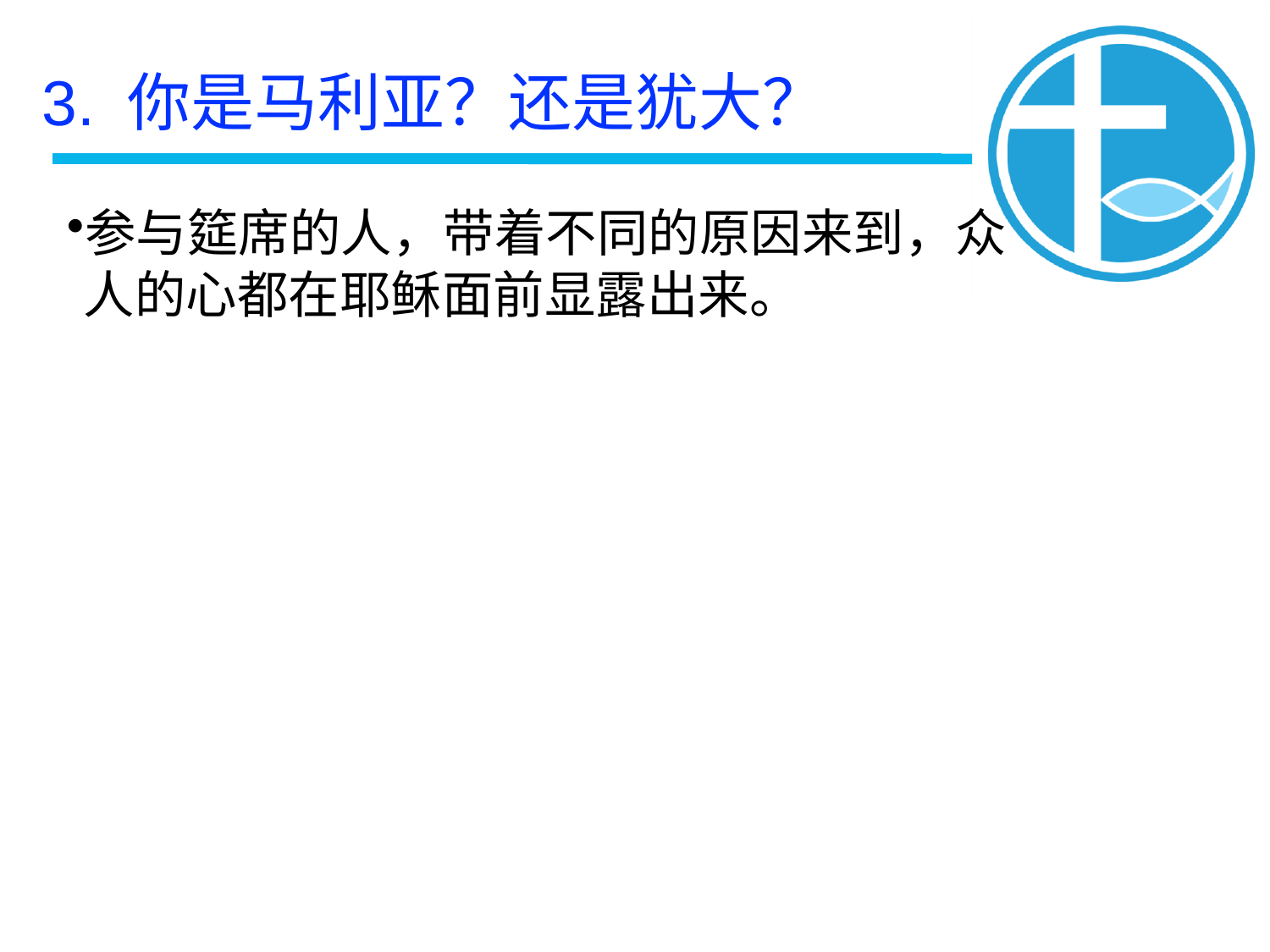

3. 你是马利亚？还是犹大？
参与筵席的人，带着不同的原因来到，众人的心都在耶稣面前显露出来。